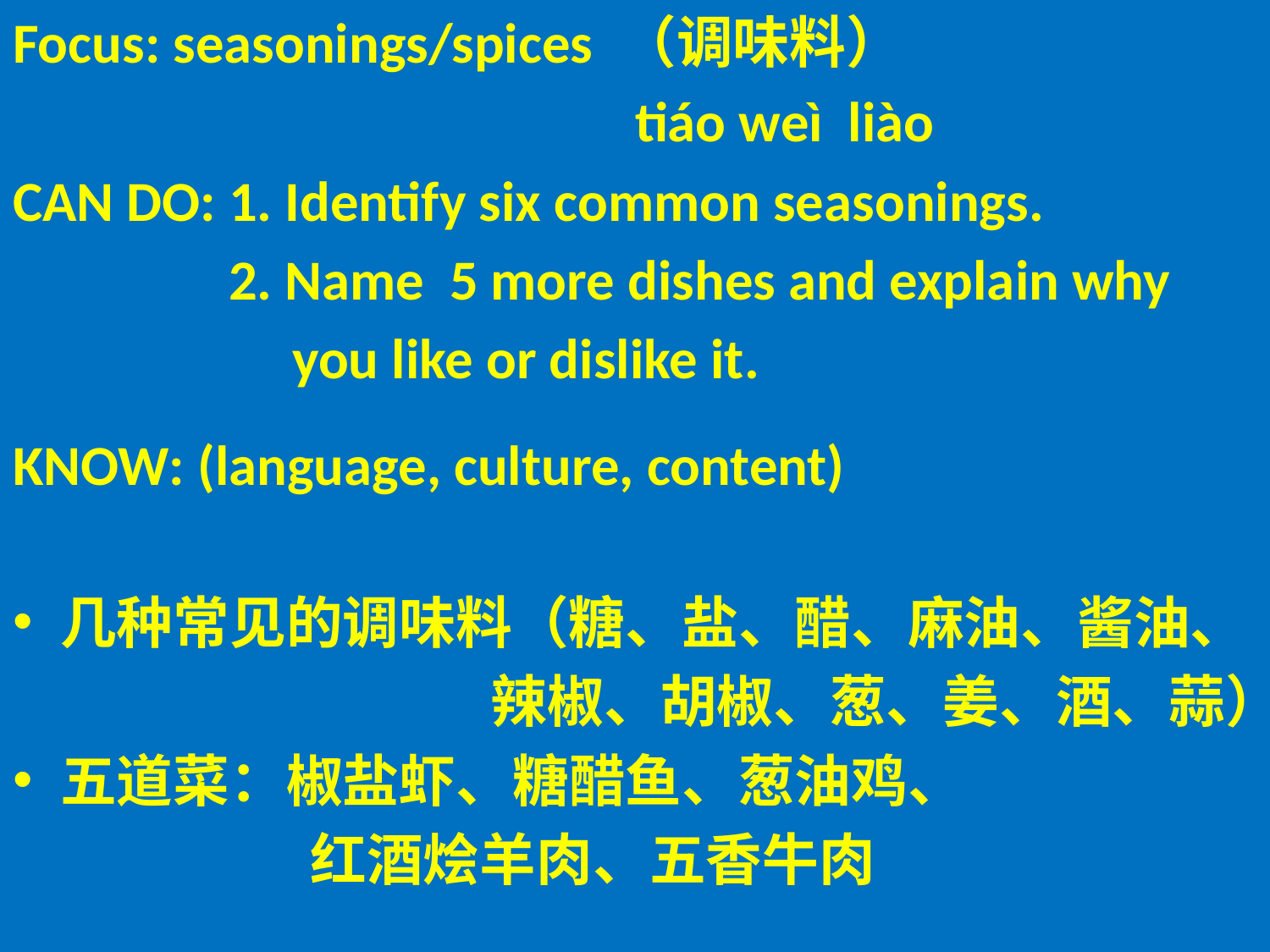

Focus: seasonings/spices （调味料）
                                                 tiáo weì  liào
CAN DO: 1. Identify six common seasonings.
                 2. Name  5 more dishes and explain why
                      you like or dislike it.

KNOW: (language, culture, content)

几种常见的调味料（糖、盐、醋、麻油、酱油、
                                    辣椒、胡椒、葱、姜、酒、蒜）
五道菜：椒盐虾、糖醋鱼、葱油鸡、
                      红酒烩羊肉、五香牛肉